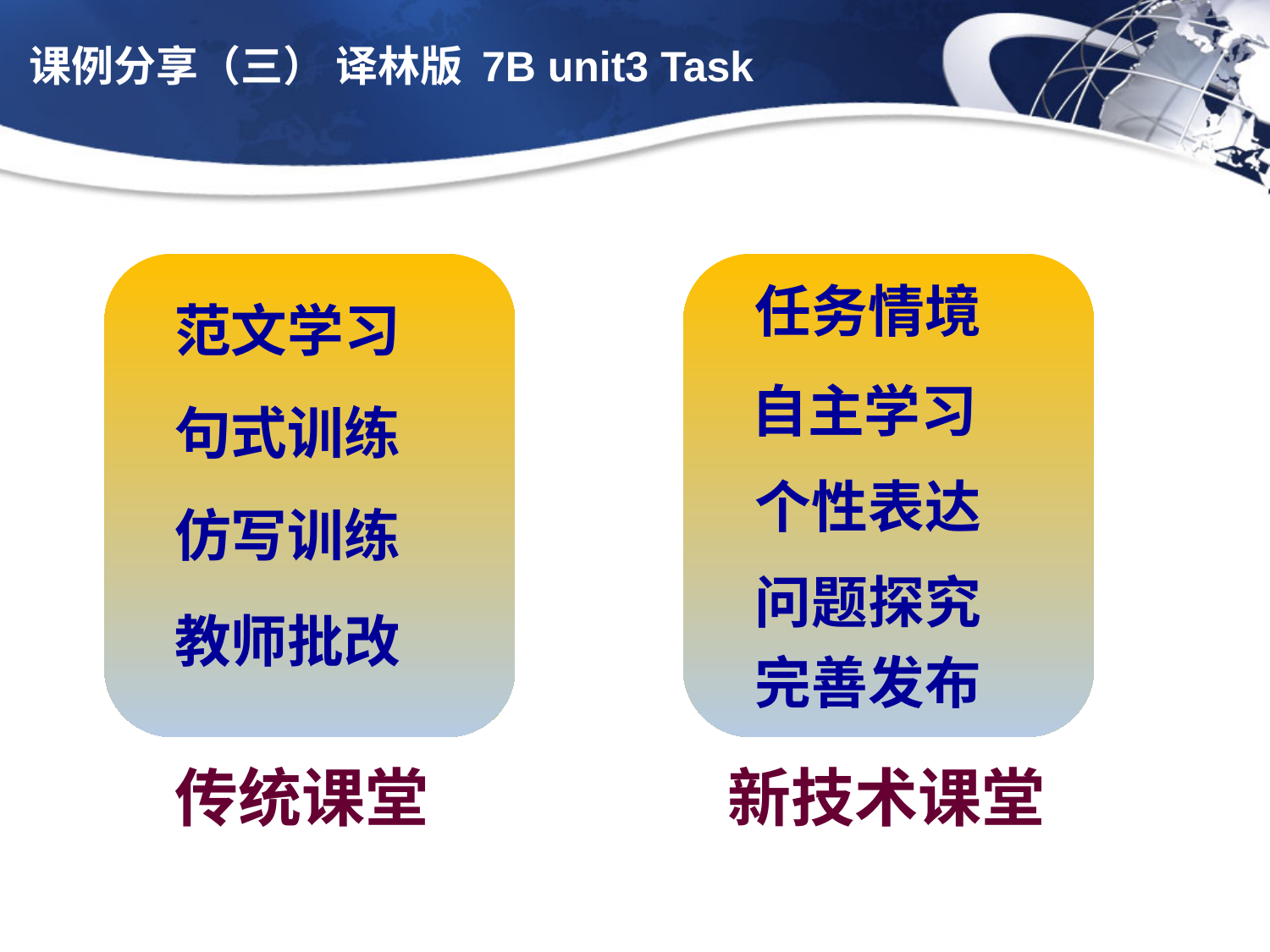

# 课例分享（三） 译林版 7B unit3 Task

任务情境
范文学习
自主学习
句式训练
个性表达
仿写训练
问题探究
教师批改
完善发布
传统课堂
新技术课堂